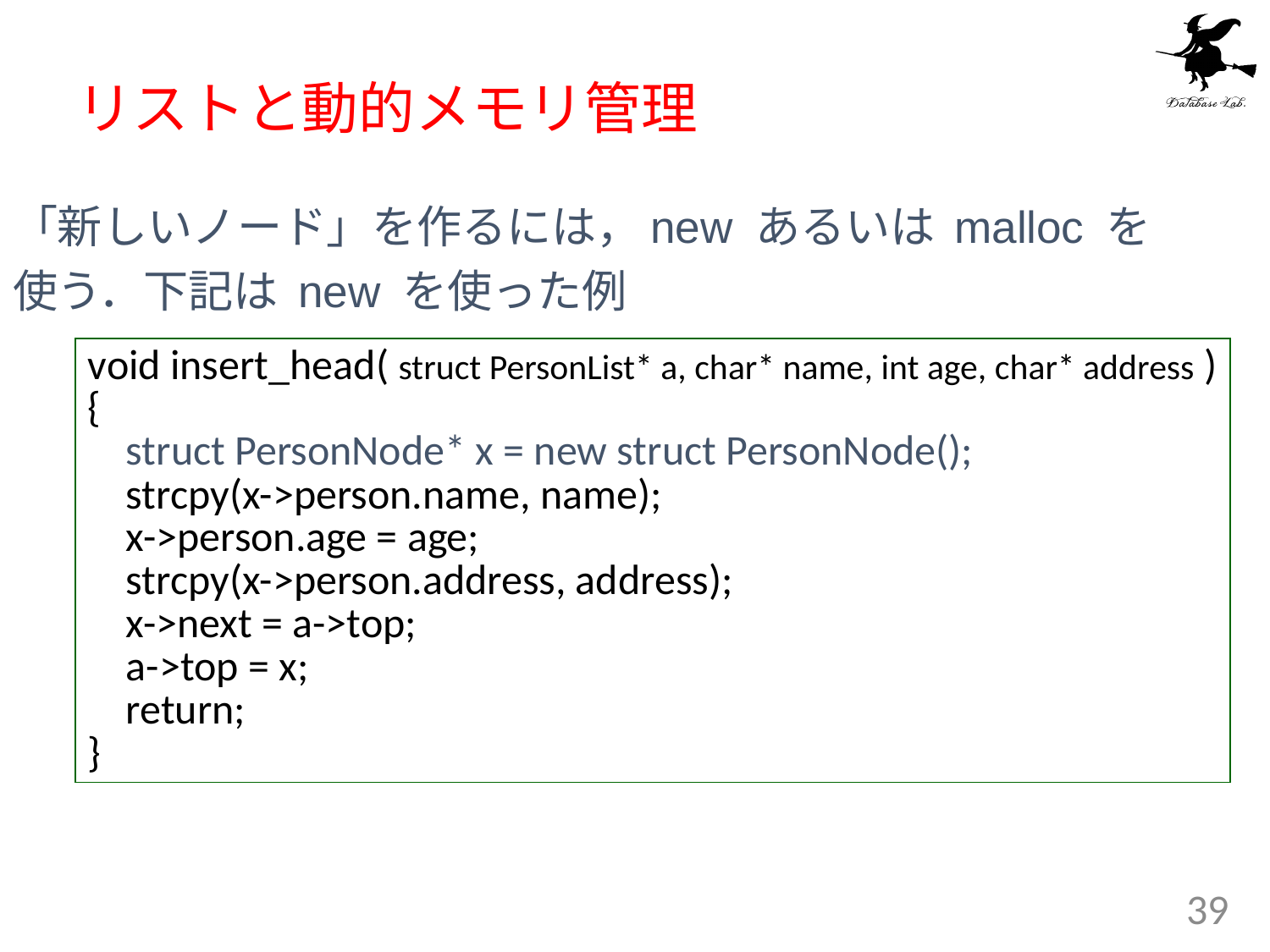

# リストと動的メモリ管理
「新しいノード」を作るには，new あるいは malloc を
使う．下記は new を使った例

void insert_head( struct PersonList* a, char* name, int age, char* address )
{
    struct PersonNode* x = new struct PersonNode();
    strcpy(x->person.name, name);
    x->person.age = age;
    strcpy(x->person.address, address);
    x->next = a->top;
    a->top = x;
    return;
}
39